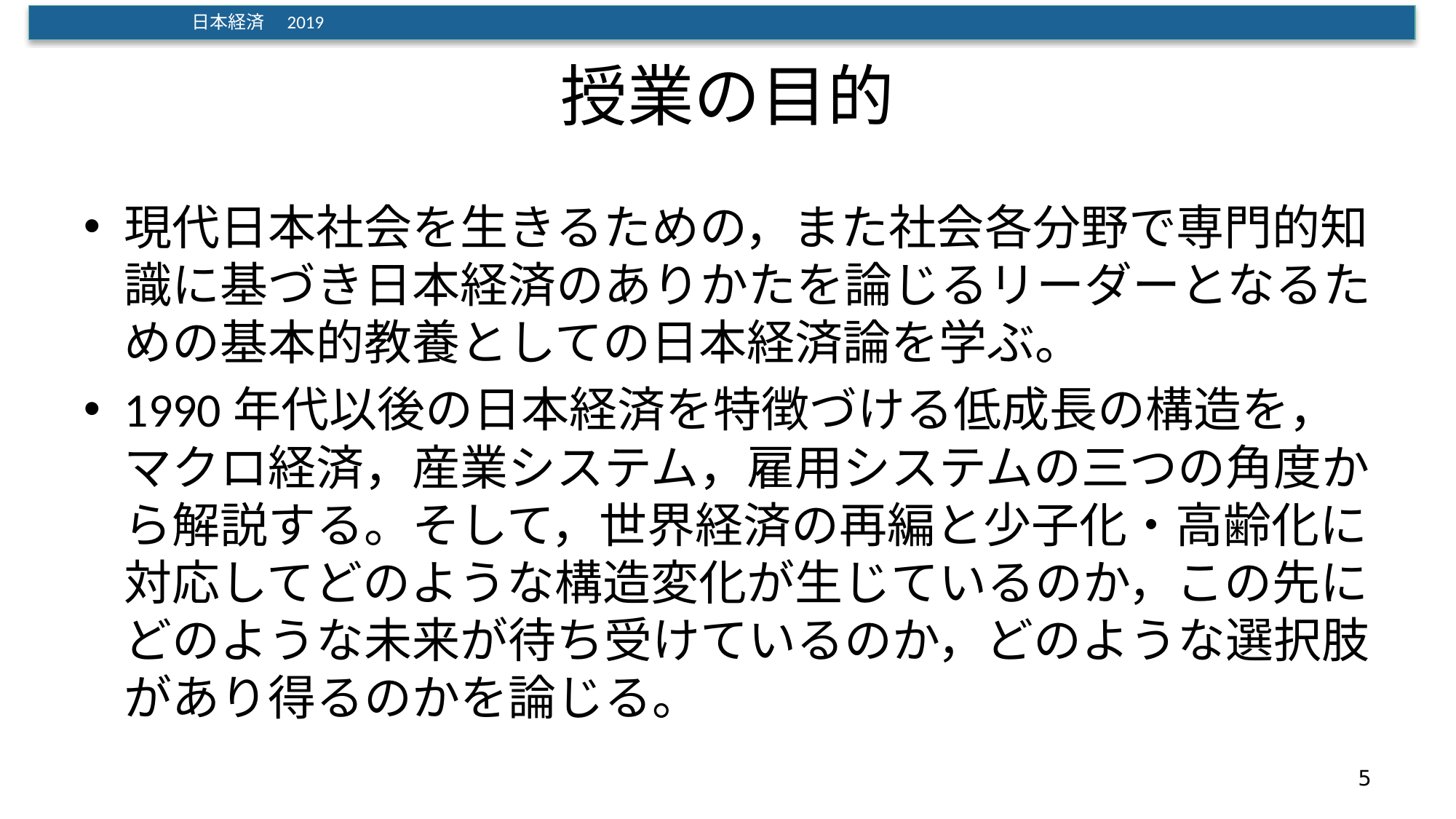

# 授業の目的
現代日本社会を生きるための，また社会各分野で専門的知識に基づき日本経済のありかたを論じるリーダーとなるための基本的教養としての日本経済論を学ぶ。
1990年代以後の日本経済を特徴づける低成長の構造を，マクロ経済，産業システム，雇用システムの三つの角度から解説する。そして，世界経済の再編と少子化・高齢化に対応してどのような構造変化が生じているのか，この先にどのような未来が待ち受けているのか，どのような選択肢があり得るのかを論じる。

5